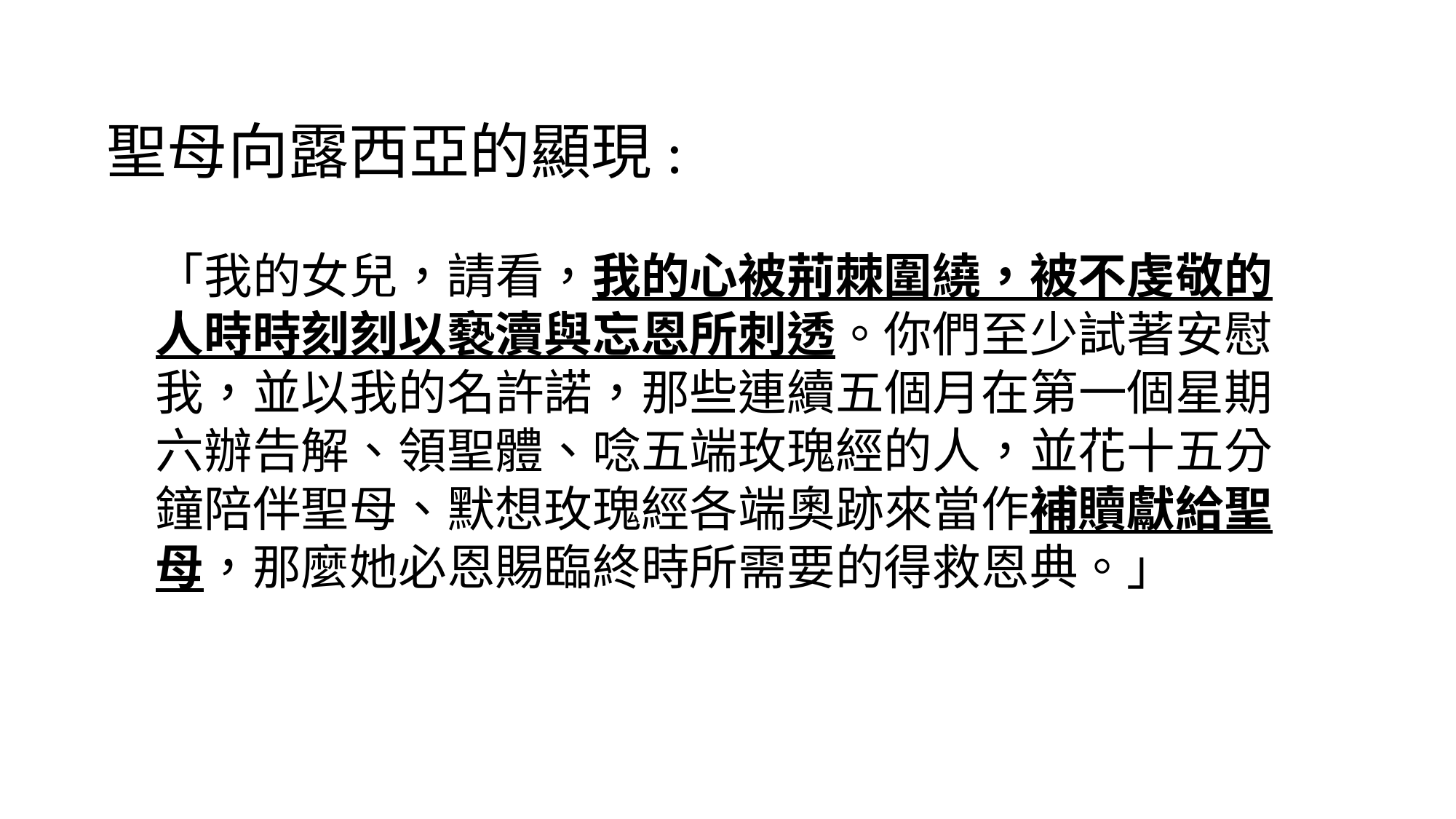

聖母向露西亞的顯現:
「我的女兒，請看，我的心被荊棘圍繞，被不虔敬的人時時刻刻以褻瀆與忘恩所刺透。你們至少試著安慰我，並以我的名許諾，那些連續五個月在第一個星期六辦告解、領聖體、唸五端玫瑰經的人，並花十五分鐘陪伴聖母、默想玫瑰經各端奧跡來當作補贖獻給聖母，那麼她必恩賜臨終時所需要的得救恩典。」